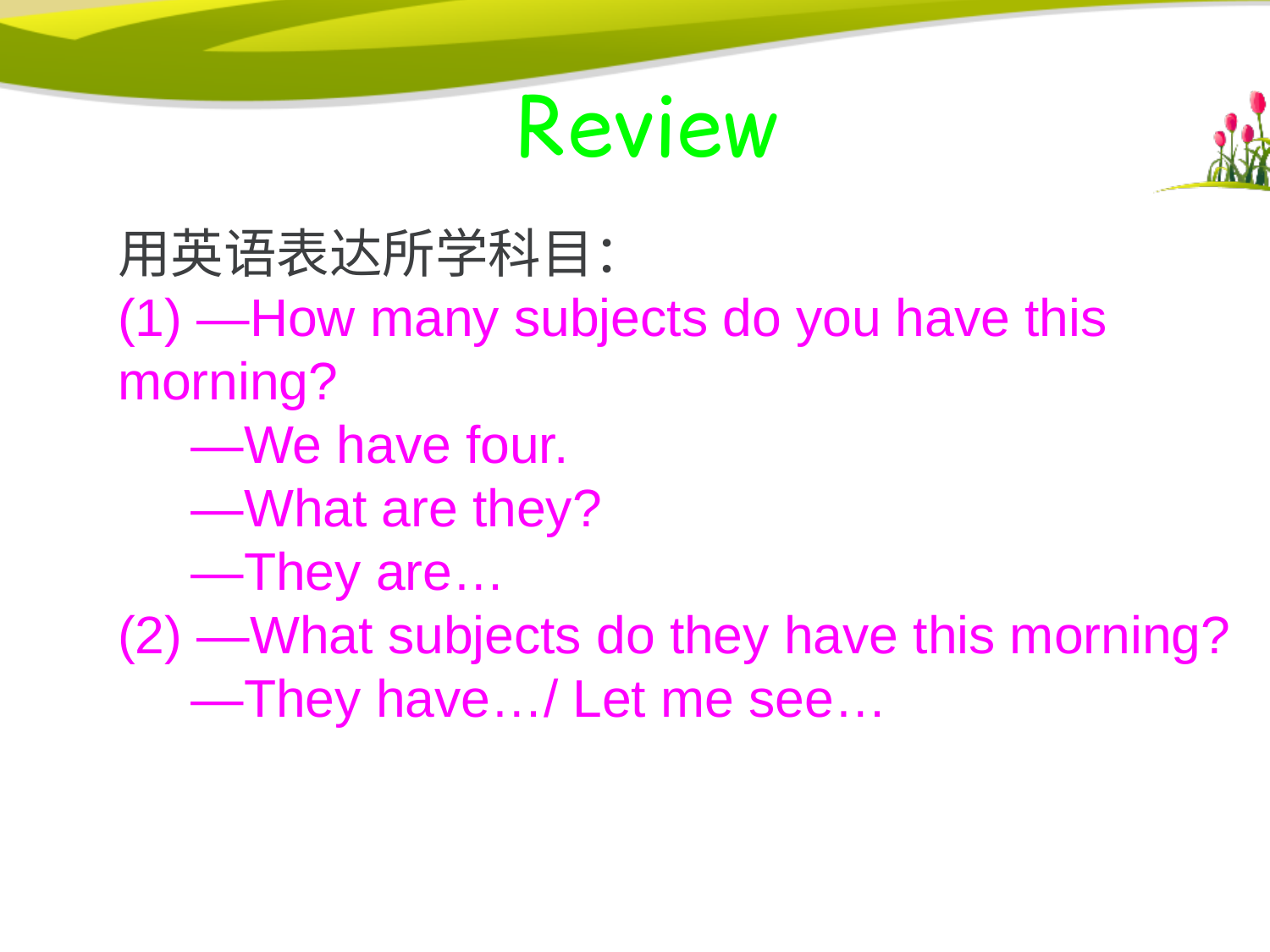

Review
用英语表达所学科目：
(1) —How many subjects do you have this morning?
     —We have four.
     —What are they?
     —They are…
(2) —What subjects do they have this morning?
     —They have…/ Let me see…